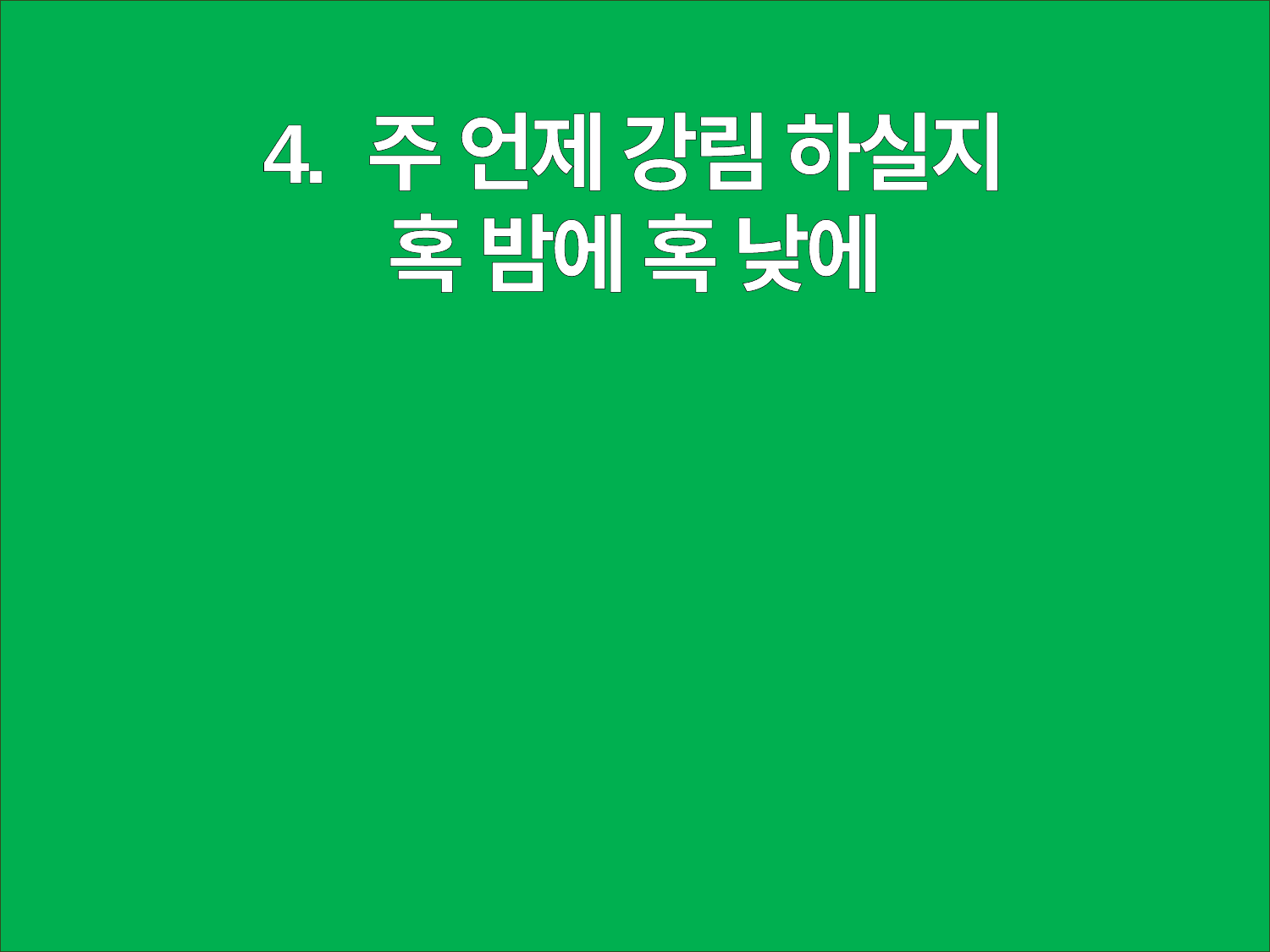

4. 주 언제 강림 하실지
혹 밤에 혹 낮에